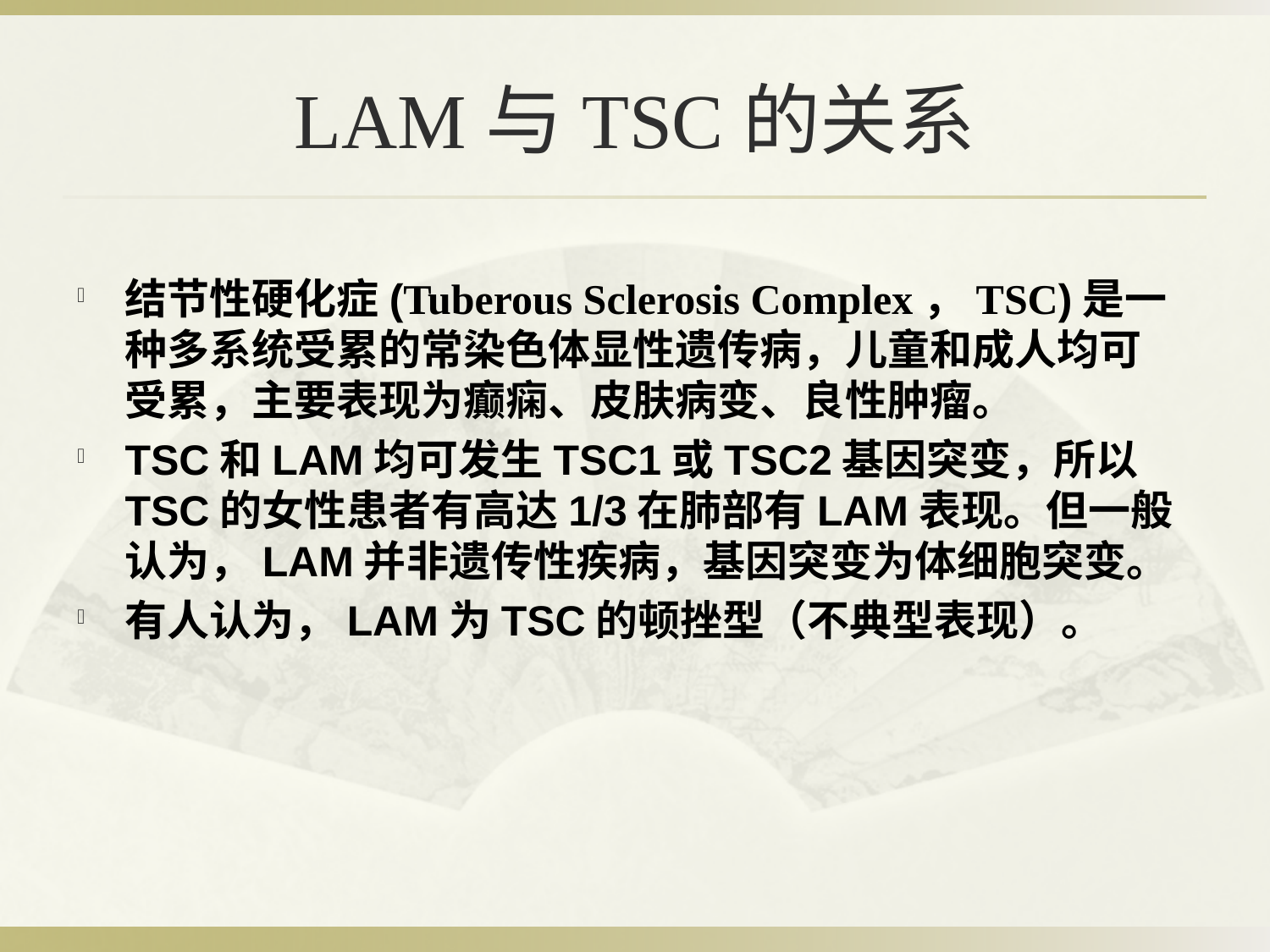

# LAM与TSC的关系
结节性硬化症(Tuberous Sclerosis Complex，TSC)是一种多系统受累的常染色体显性遗传病，儿童和成人均可受累，主要表现为癫痫、皮肤病变、良性肿瘤。
TSC和LAM均可发生TSC1或TSC2基因突变，所以TSC的女性患者有高达1/3在肺部有LAM表现。但一般认为，LAM并非遗传性疾病，基因突变为体细胞突变。
有人认为，LAM为TSC的顿挫型（不典型表现）。